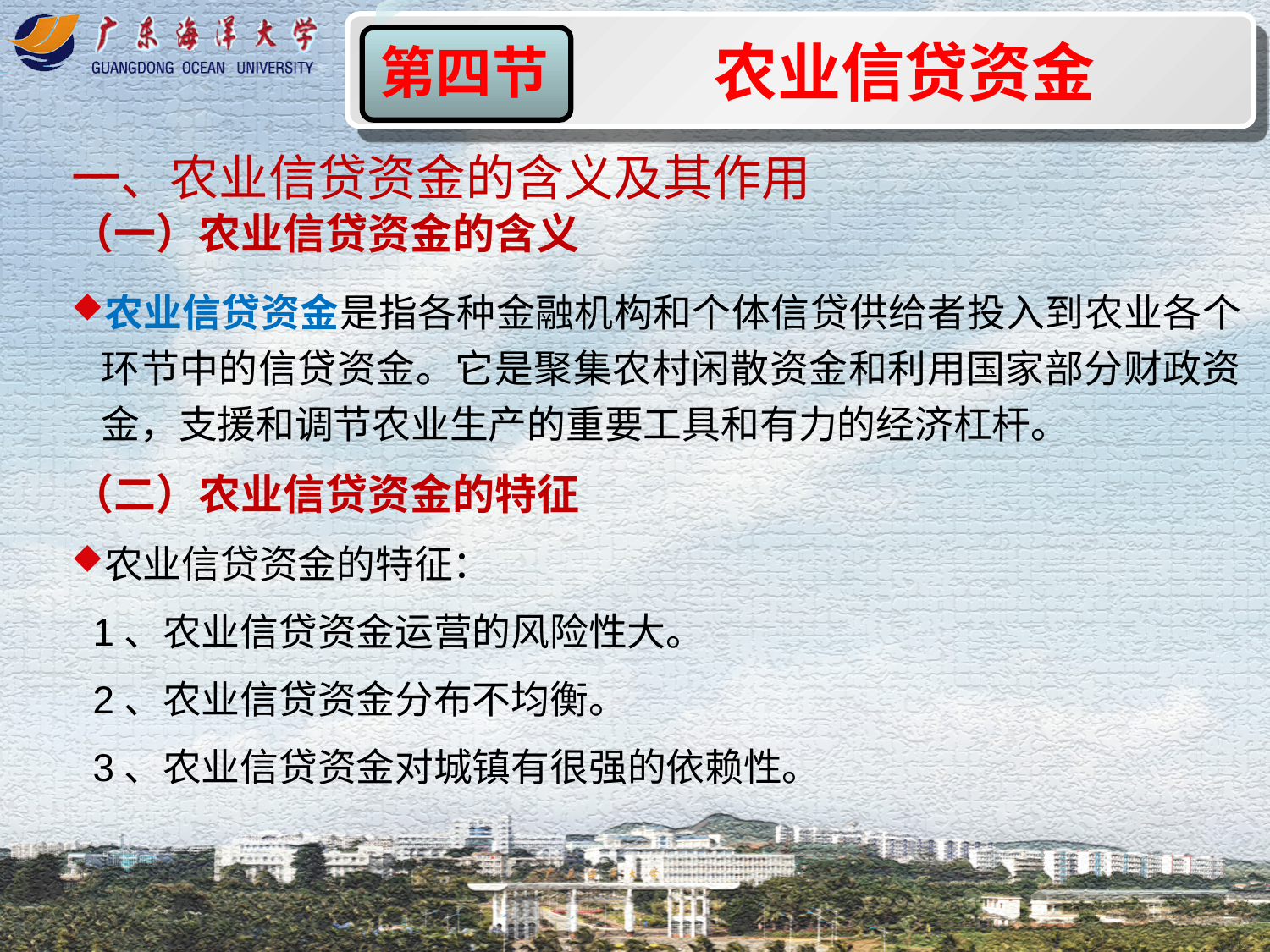

农业信贷资金

第四节
一、农业信贷资金的含义及其作用
（一）农业信贷资金的含义
农业信贷资金是指各种金融机构和个体信贷供给者投入到农业各个环节中的信贷资金。它是聚集农村闲散资金和利用国家部分财政资金，支援和调节农业生产的重要工具和有力的经济杠杆。
（二）农业信贷资金的特征
农业信贷资金的特征：
  1、农业信贷资金运营的风险性大。
  2、农业信贷资金分布不均衡。
  3、农业信贷资金对城镇有很强的依赖性。